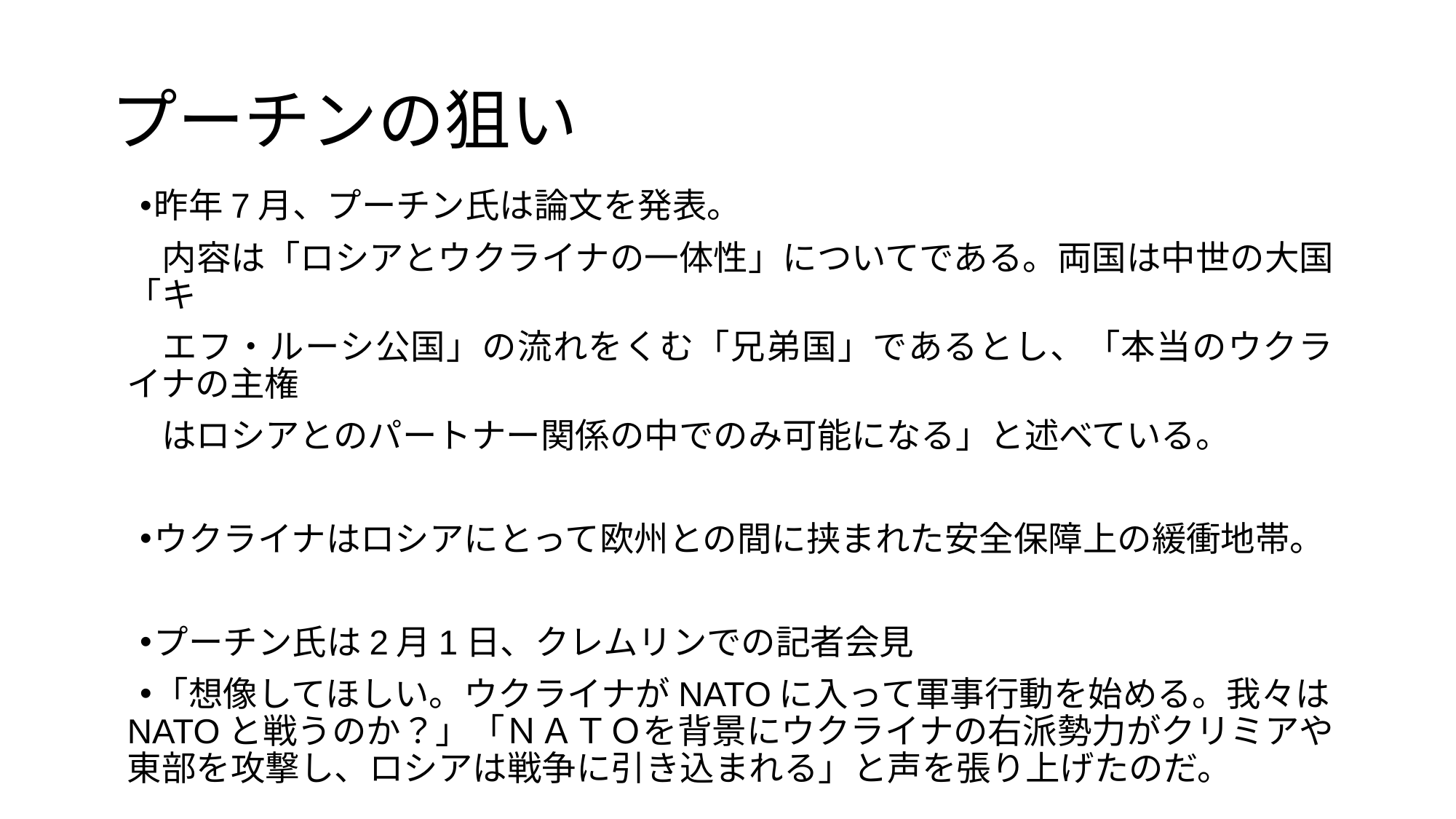

# プーチンの狙い
昨年7月、プーチン氏は論文を発表。
　内容は「ロシアとウクライナの一体性」についてである。両国は中世の大国「キ
　エフ・ルーシ公国」の流れをくむ「兄弟国」であるとし、「本当のウクライナの主権
　はロシアとのパートナー関係の中でのみ可能になる」と述べている。

ウクライナはロシアにとって欧州との間に挟まれた安全保障上の緩衝地帯。

プーチン氏は2月1日、クレムリンでの記者会見
「想像してほしい。ウクライナがNATOに入って軍事行動を始める。我々はNATOと戦うのか？」「ＮＡＴＯを背景にウクライナの右派勢力がクリミアや東部を攻撃し、ロシアは戦争に引き込まれる」と声を張り上げたのだ。